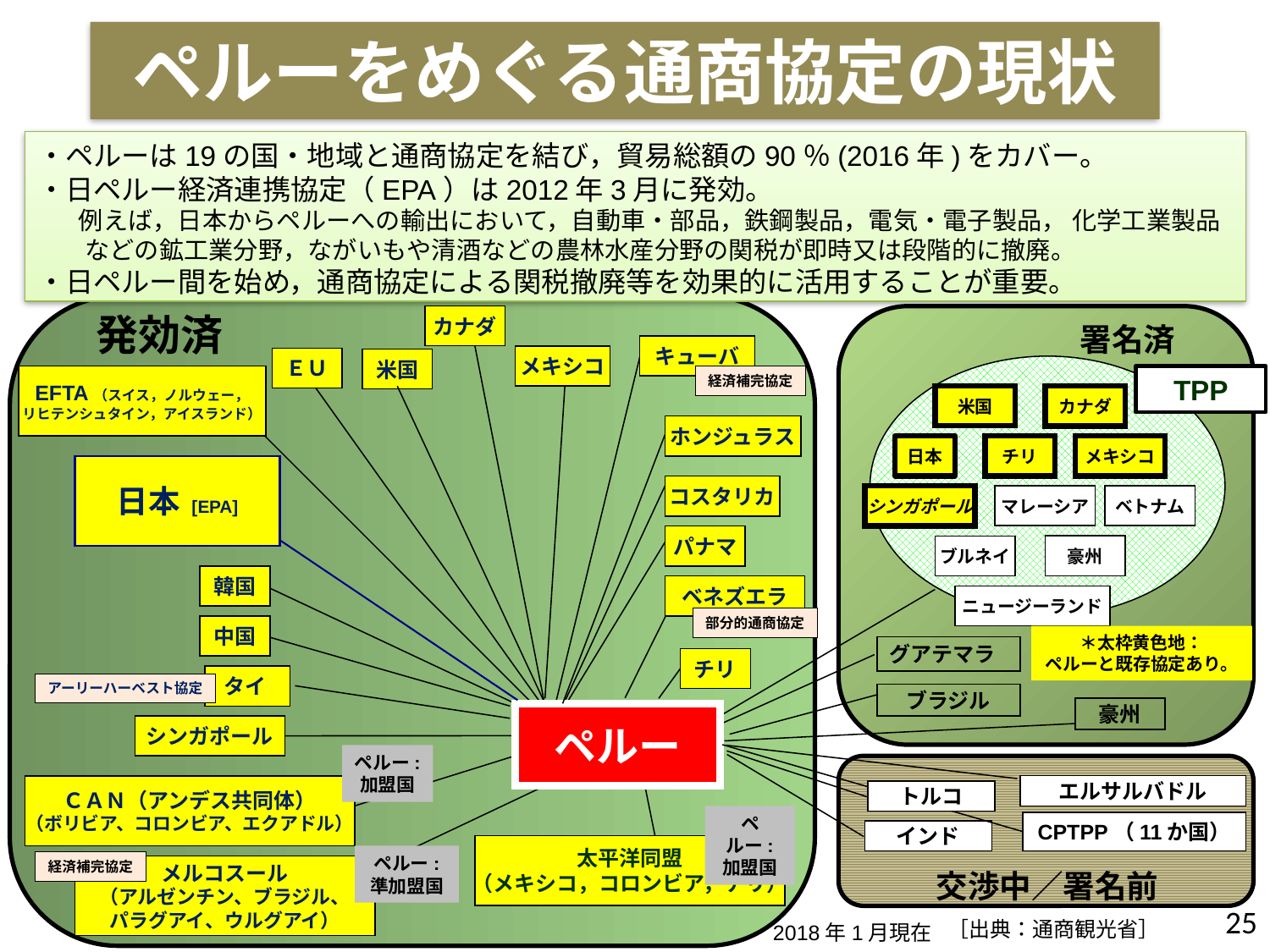

ペルーをめぐる通商協定の現状
・ペルーは19の国・地域と通商協定を結び，貿易総額の90％(2016年)をカバー。
・日ペルー経済連携協定（EPA）は2012年3月に発効。
　   例えば，日本からペルーへの輸出において，自動車・部品，鉄鋼製品，電気・電子製品， 化学工業製品などの鉱工業分野，ながいもや清酒などの農林水産分野の関税が即時又は段階的に撤廃。
・日ペルー間を始め，通商協定による関税撤廃等を効果的に活用することが重要。
発効済
署名済

カナダ

キューバ

メキシコ
ＥＵ
米国

EFTA（スイス，ノルウェー，
リヒテンシュタイン，アイスランド）
経済補完協定
TPP

米国
カナダ

ホンジュラス

日本
チリ
メキシコ
日本 [EPA]
コスタリカ
シンガポール
マレーシア
ベトナム

パナマ
ブルネイ
豪州

韓国
ベネズエラ

ニュージーランド

部分的通商協定
中国
＊太枠黄色地：
ペルーと既存協定あり。

グアテマラ
チリ
タイ

アーリーハーベスト協定
ブラジル

豪州
ペルー
シンガポール

ペルー:
加盟国

エルサルバドル
ＣＡＮ（アンデス共同体）
（ボリビア、コロンビア、エクアドル）
交渉中／署名前
トルコ

ペルー:
加盟国
CPTPP（11か国）
インド
太平洋同盟
（メキシコ，コロンビア，チリ）
ペルー:
準加盟国
経済補完協定
メルコスール
（アルゼンチン、ブラジル、
パラグアイ、ウルグアイ）
25
［出典：通商観光省］
2018年1月現在